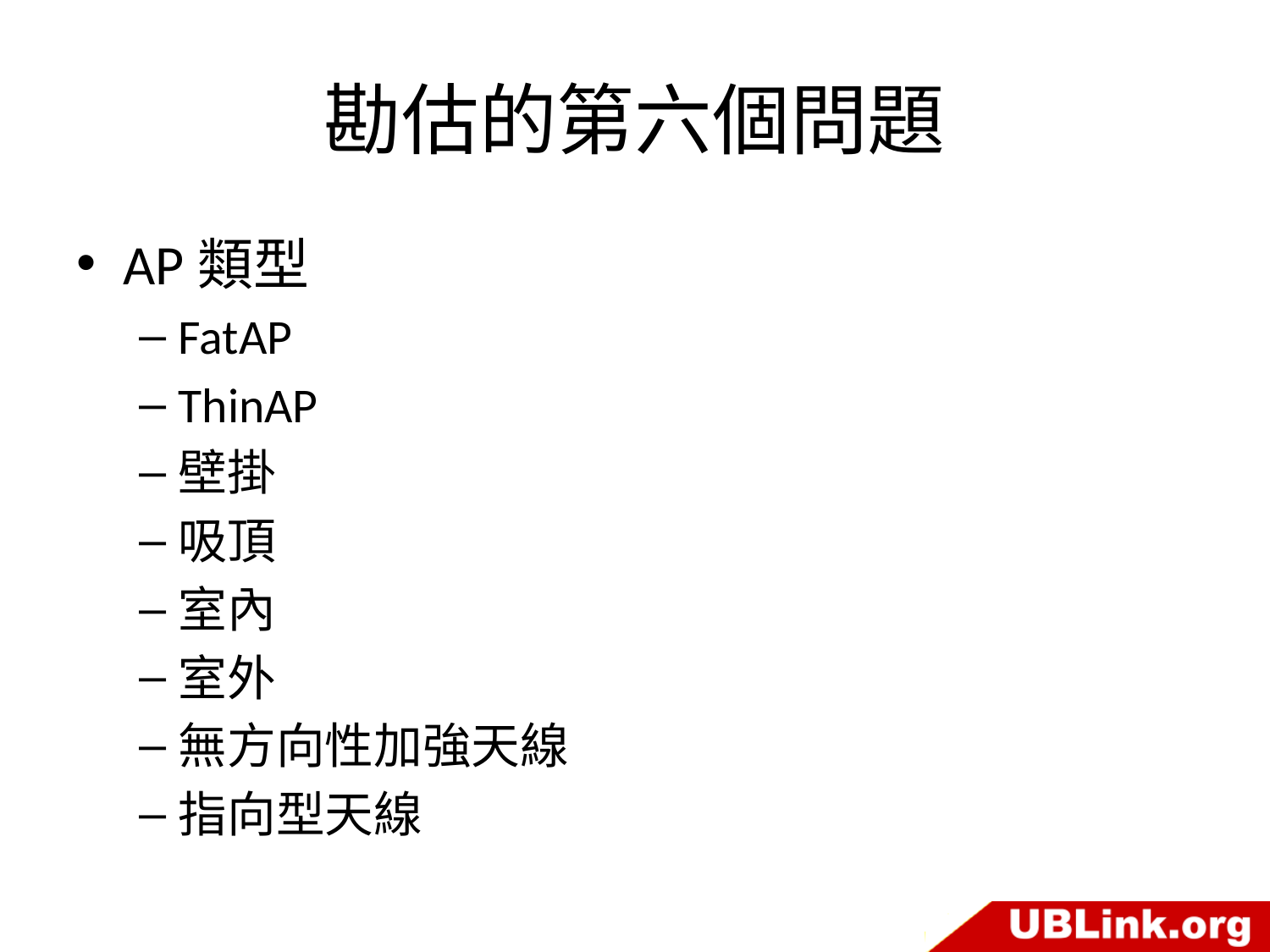

# 勘估的第六個問題
AP類型
FatAP
ThinAP
壁掛
吸頂
室內
室外
無方向性加強天線
指向型天線